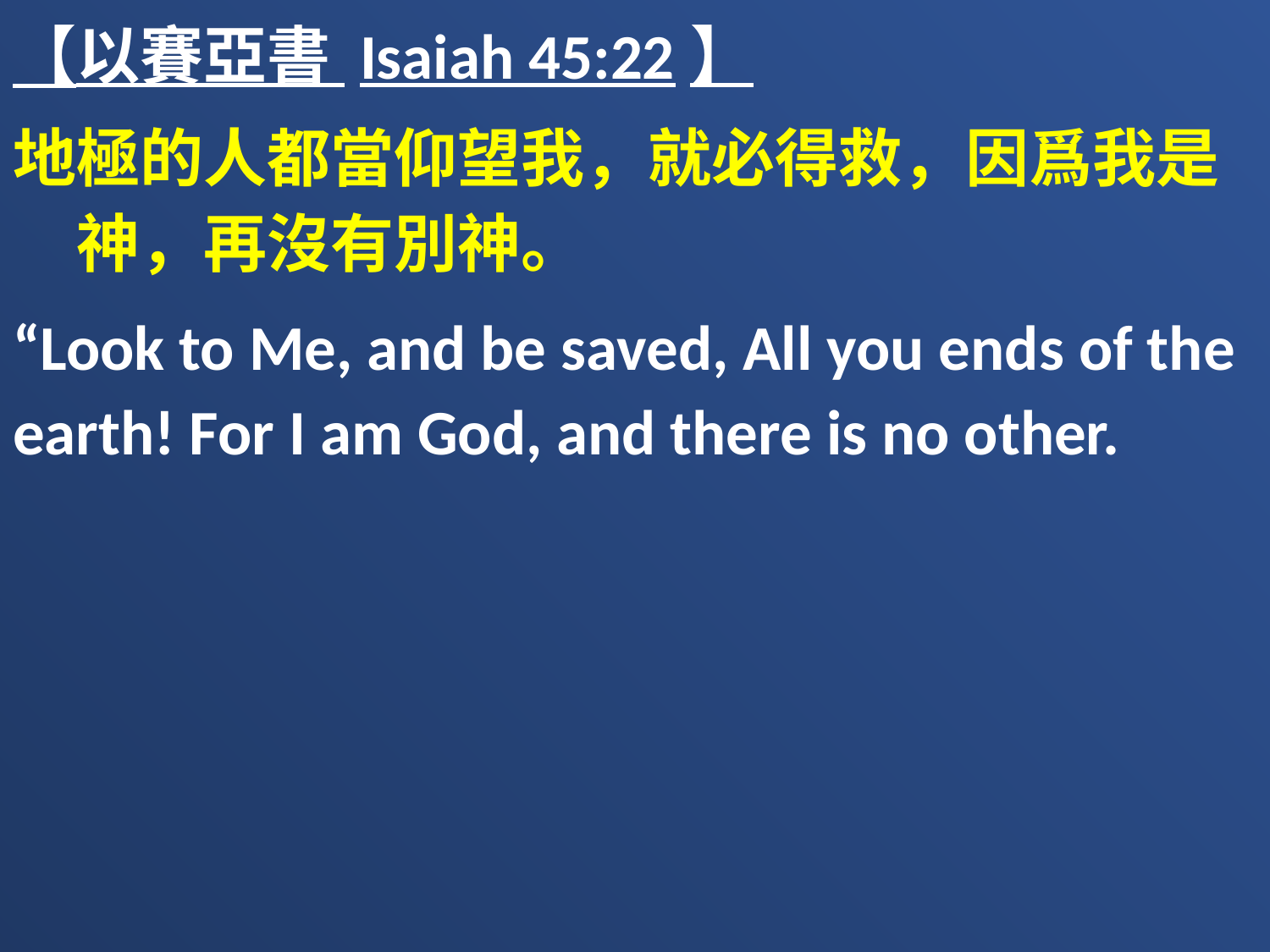

【以賽亞書 Isaiah 45:22】
地極的人都當仰望我，就必得救，因爲我是　神，再沒有別神。
“Look to Me, and be saved, All you ends of the earth! For I am God, and there is no other.